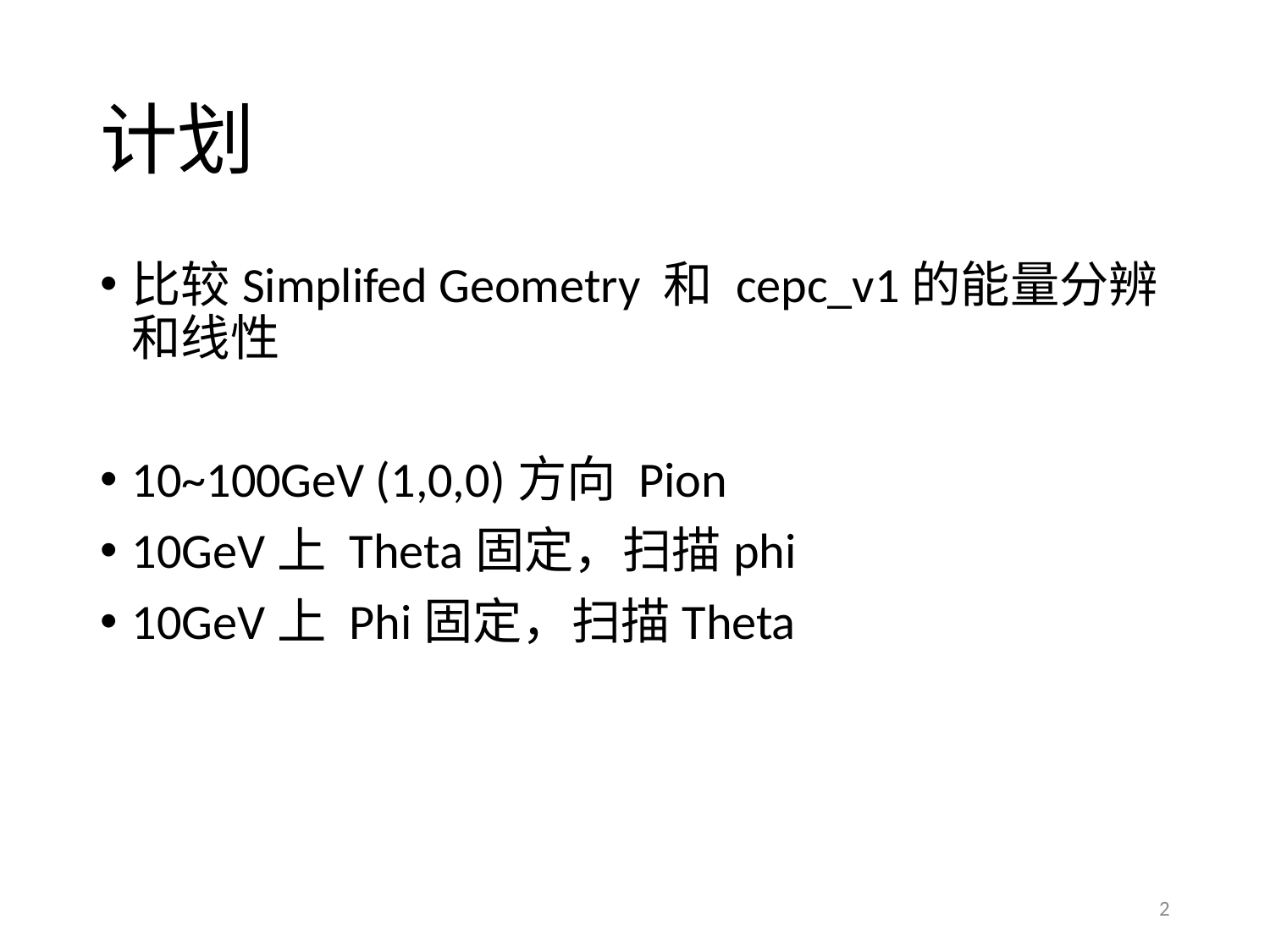

# 计划
比较Simplifed Geometry 和 cepc_v1的能量分辨和线性

10~100GeV (1,0,0)方向 Pion
10GeV上 Theta固定，扫描phi
10GeV上 Phi固定，扫描Theta

2